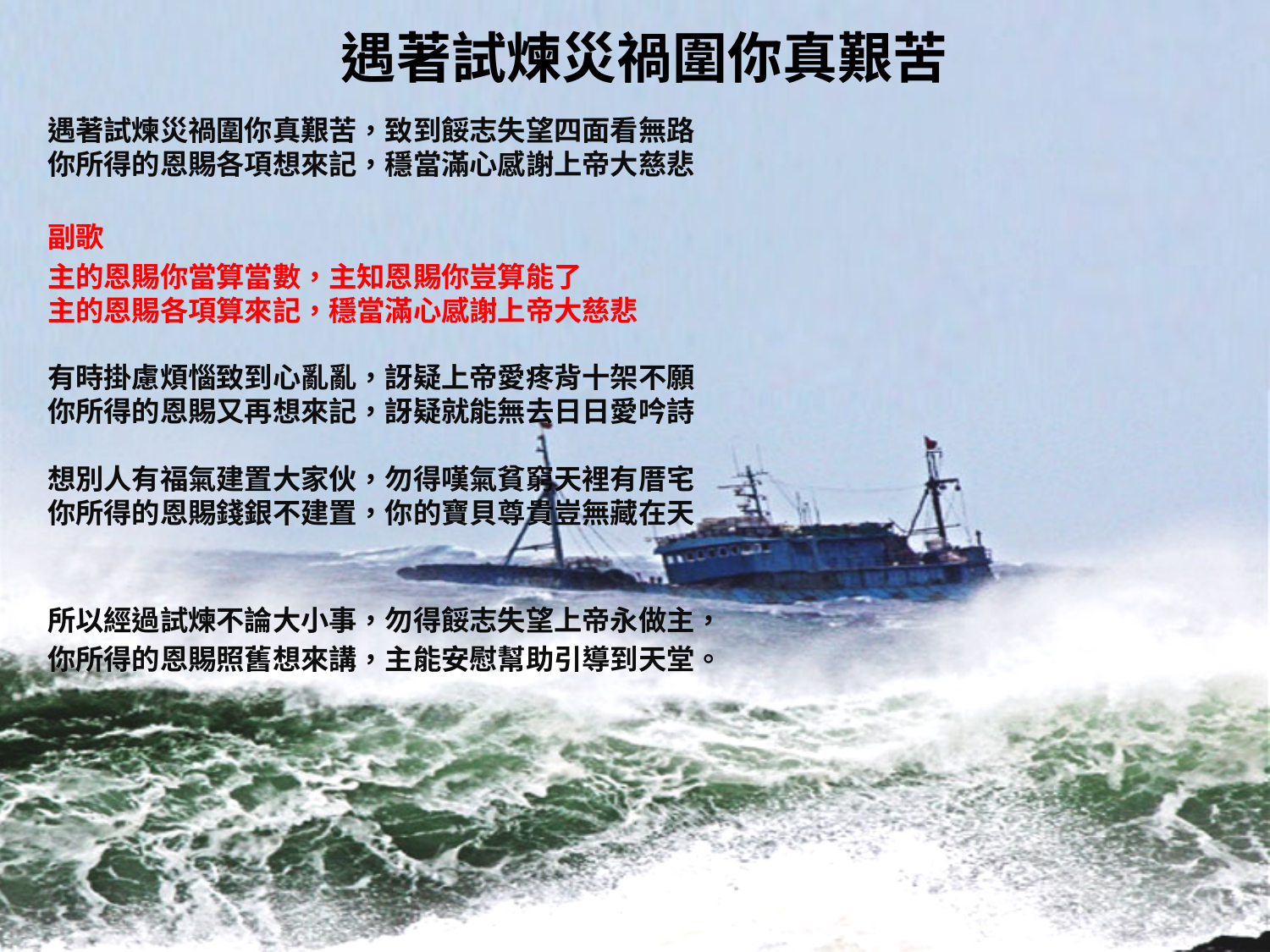

# 遇著試煉災禍圍你真艱苦
遇著試煉災禍圍你真艱苦，致到餒志失望四面看無路
你所得的恩賜各項想來記，穩當滿心感謝上帝大慈悲
副歌
主的恩賜你當算當數，主知恩賜你豈算能了
主的恩賜各項算來記，穩當滿心感謝上帝大慈悲
有時掛慮煩惱致到心亂亂，訝疑上帝愛疼背十架不願
你所得的恩賜又再想來記，訝疑就能無去日日愛吟詩
想別人有福氣建置大家伙，勿得嘆氣貧窮天裡有厝宅
你所得的恩賜錢銀不建置，你的寶貝尊貴豈無藏在天
所以經過試煉不論大小事，勿得餒志失望上帝永做主，
你所得的恩賜照舊想來講，主能安慰幫助引導到天堂。